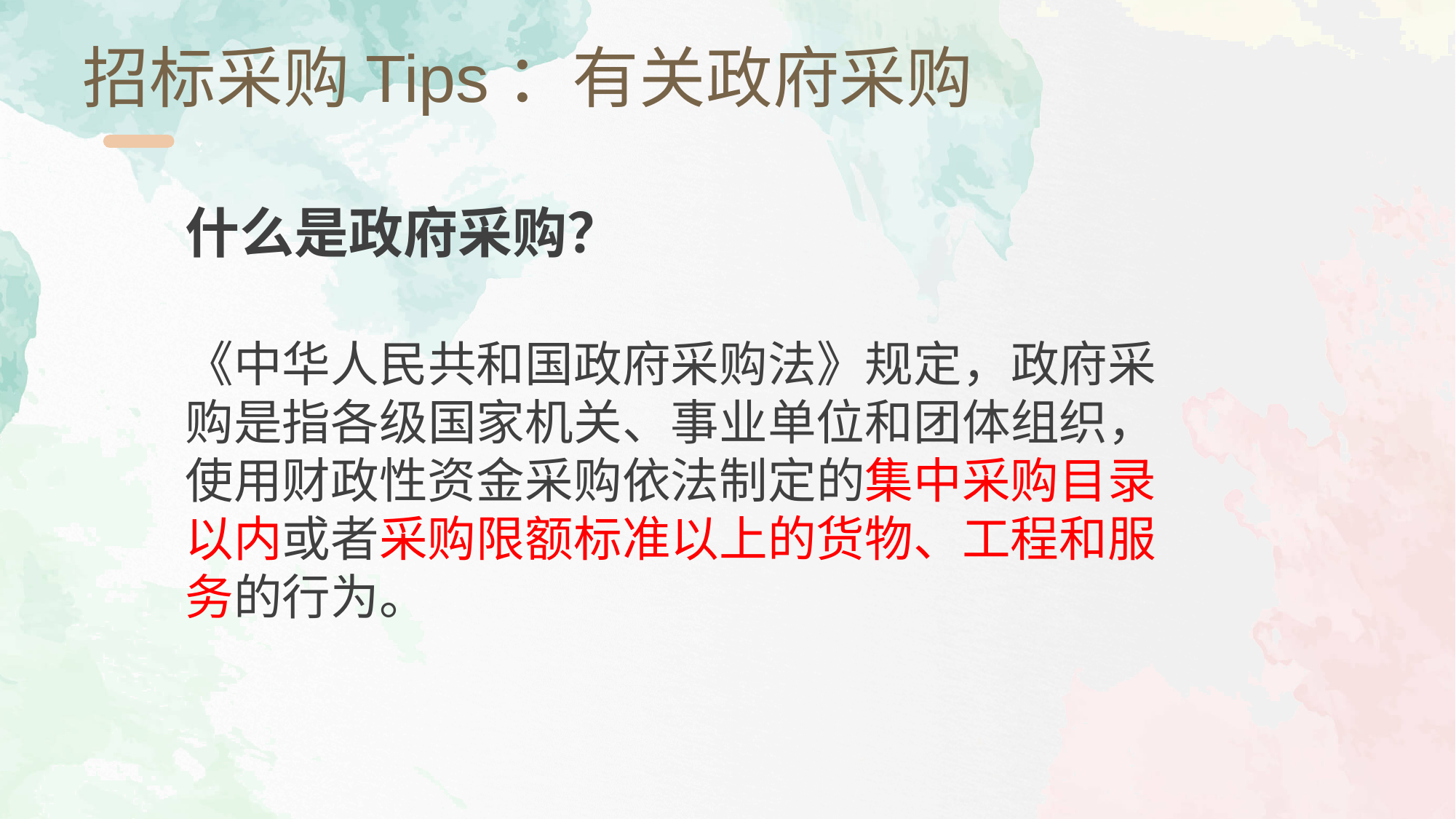

招标采购Tips：有关政府采购

什么是政府采购？

《中华人民共和国政府采购法》规定，政府采购是指各级国家机关、事业单位和团体组织，使用财政性资金采购依法制定的集中采购目录以内或者采购限额标准以上的货物、工程和服务的行为。

PPT模板 http://www.1ppt.com/moban/